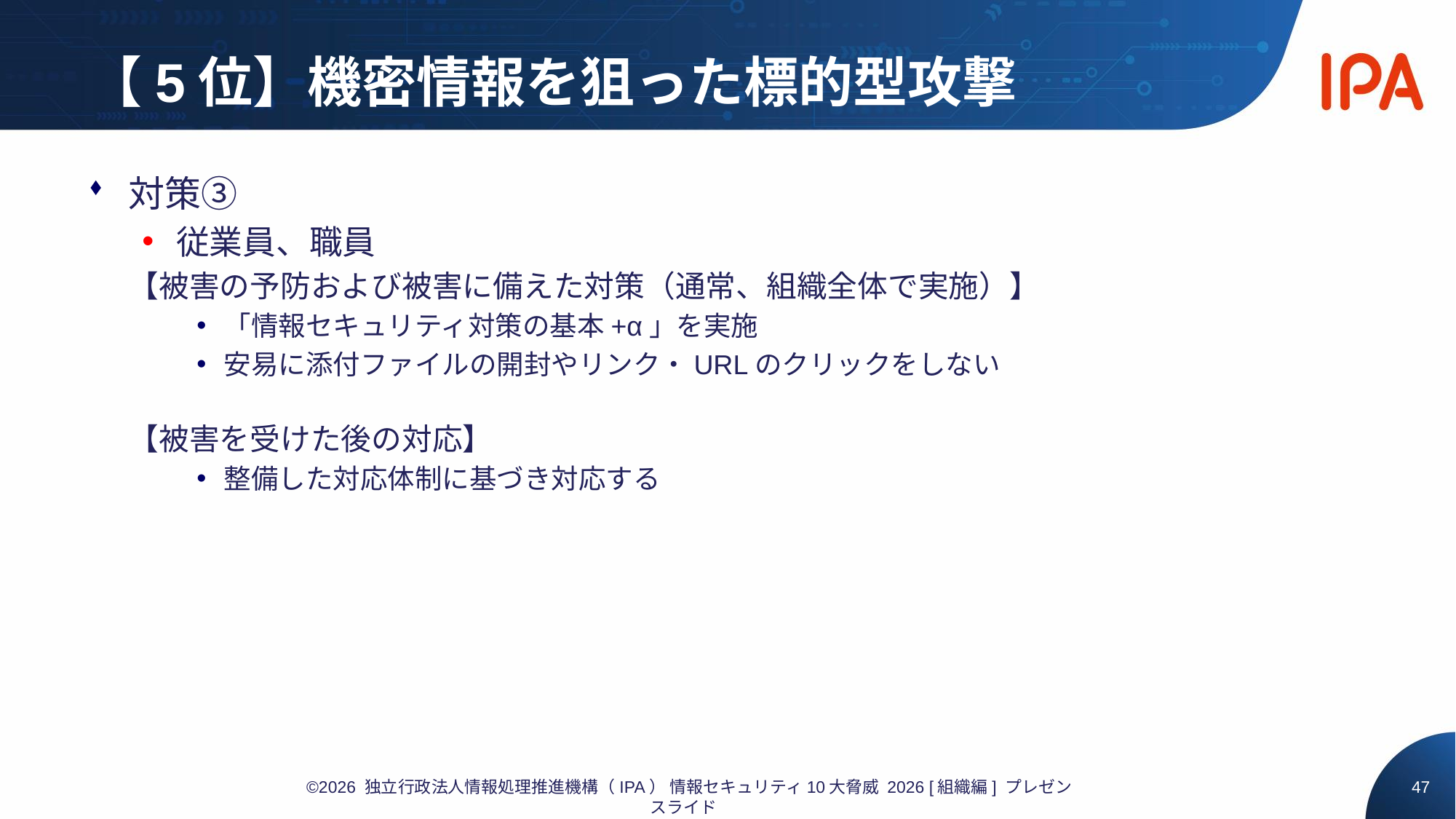

# 【5位】機密情報を狙った標的型攻撃
対策③
従業員、職員
【被害の予防および被害に備えた対策（通常、組織全体で実施）】
「情報セキュリティ対策の基本+α」を実施
安易に添付ファイルの開封やリンク・URLのクリックをしない

【被害を受けた後の対応】
整備した対応体制に基づき対応する

47
©2026 独立行政法人情報処理推進機構（IPA） 情報セキュリティ10大脅威 2026 [組織編] プレゼンスライド